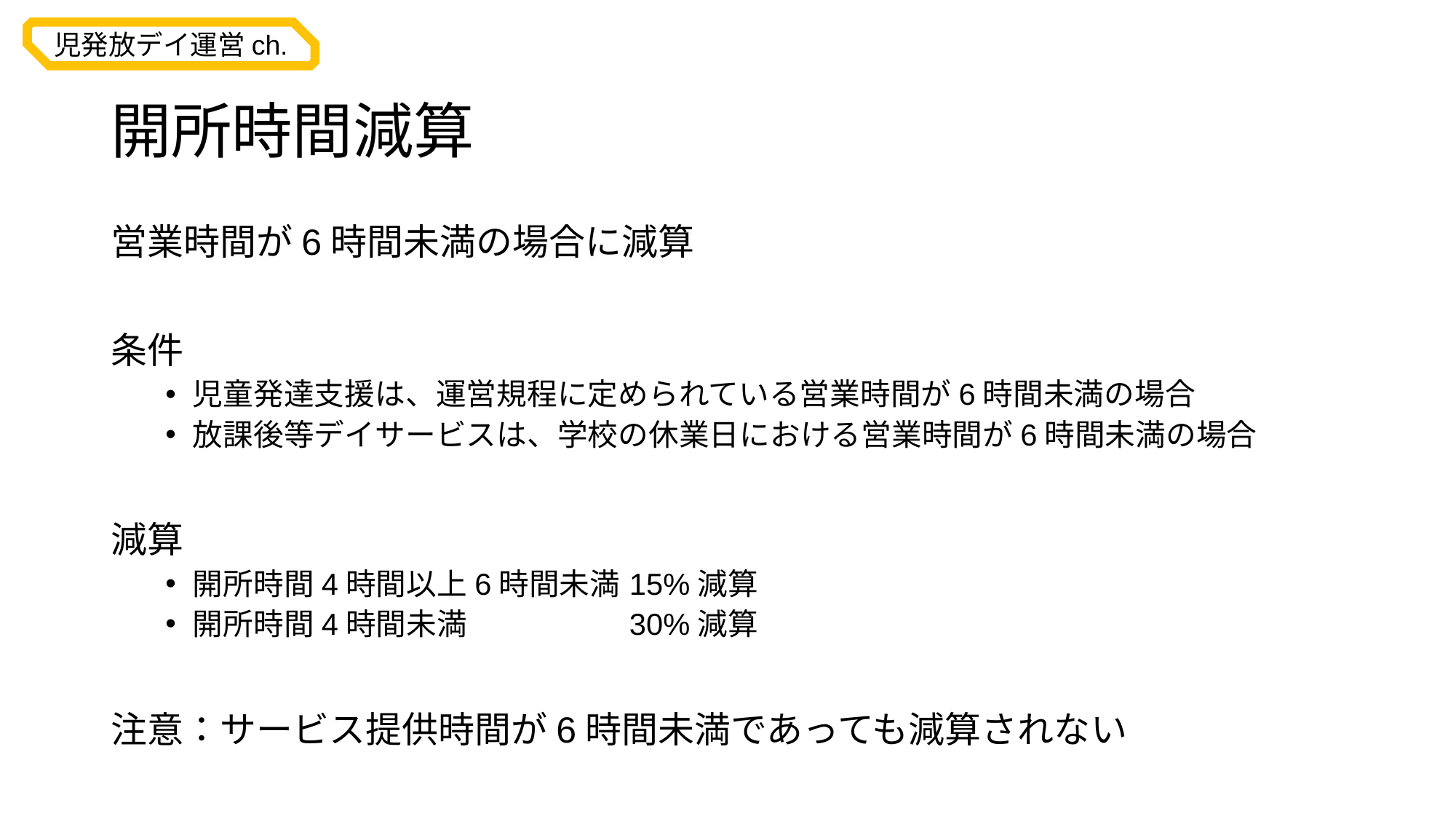

# 開所時間減算
営業時間が6時間未満の場合に減算

条件
児童発達支援は、運営規程に定められている営業時間が6時間未満の場合
放課後等デイサービスは、学校の休業日における営業時間が6時間未満の場合

減算
開所時間4時間以上6時間未満	15%減算
開所時間4時間未満		30%減算

注意：サービス提供時間が6時間未満であっても減算されない